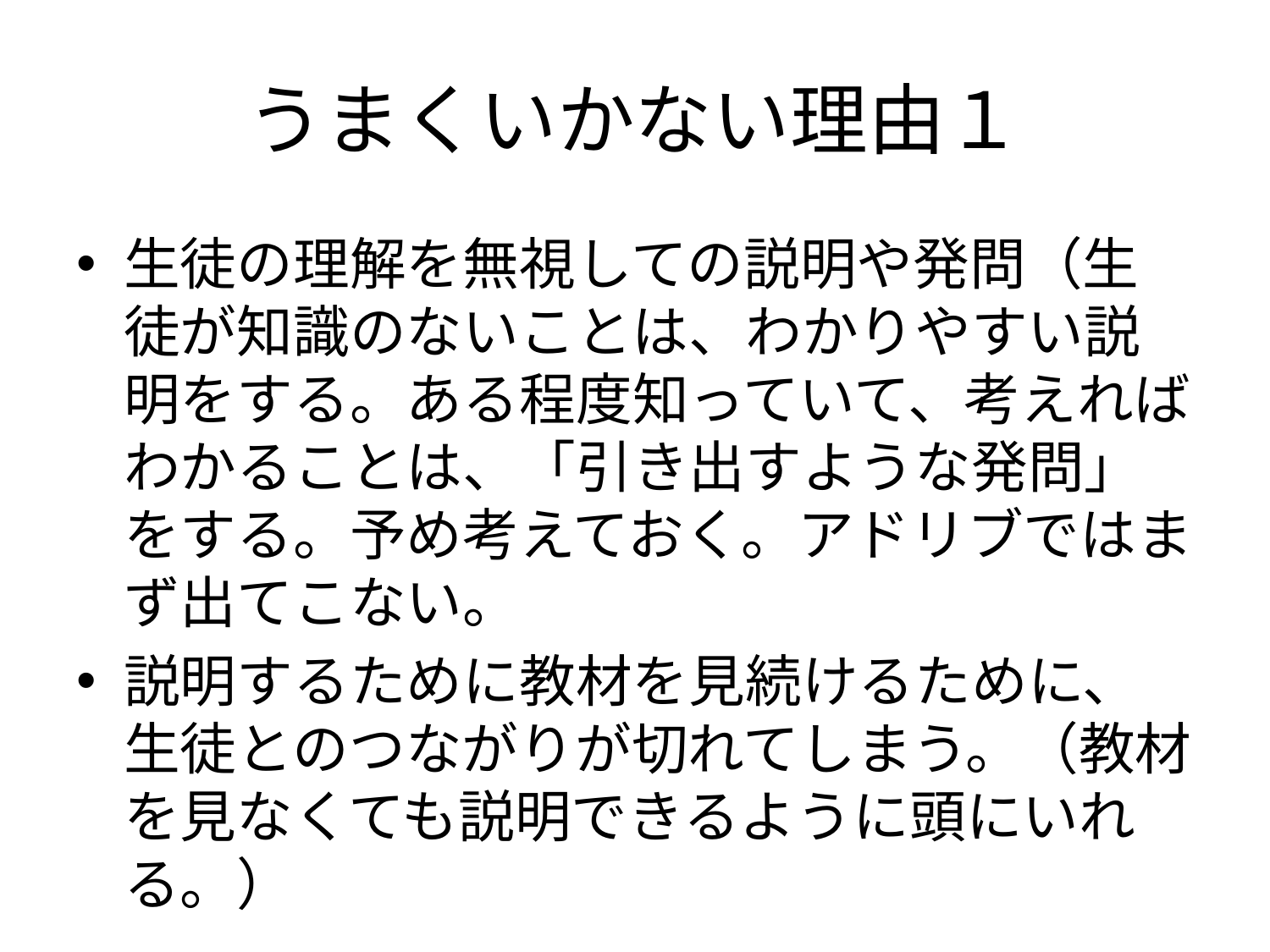

# うまくいかない理由１
生徒の理解を無視しての説明や発問（生徒が知識のないことは、わかりやすい説明をする。ある程度知っていて、考えればわかることは、「引き出すような発問」をする。予め考えておく。アドリブではまず出てこない。
説明するために教材を見続けるために、生徒とのつながりが切れてしまう。（教材を見なくても説明できるように頭にいれる。）